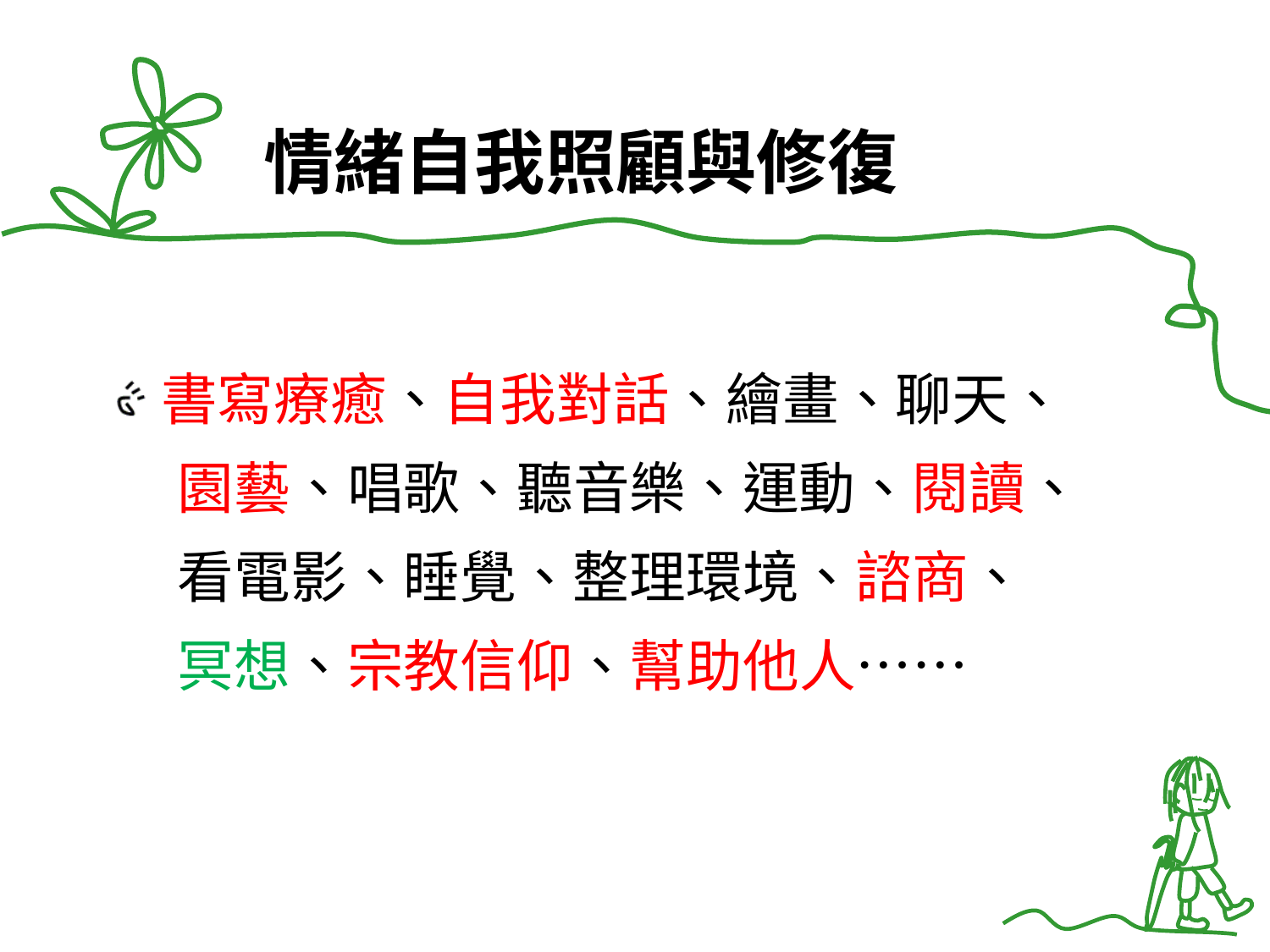

# 情緒自我照顧與修復
書寫療癒、自我對話、繪畫、聊天、
    園藝、唱歌、聽音樂、運動、閱讀、
    看電影、睡覺、整理環境、諮商、
    冥想、宗教信仰、幫助他人……